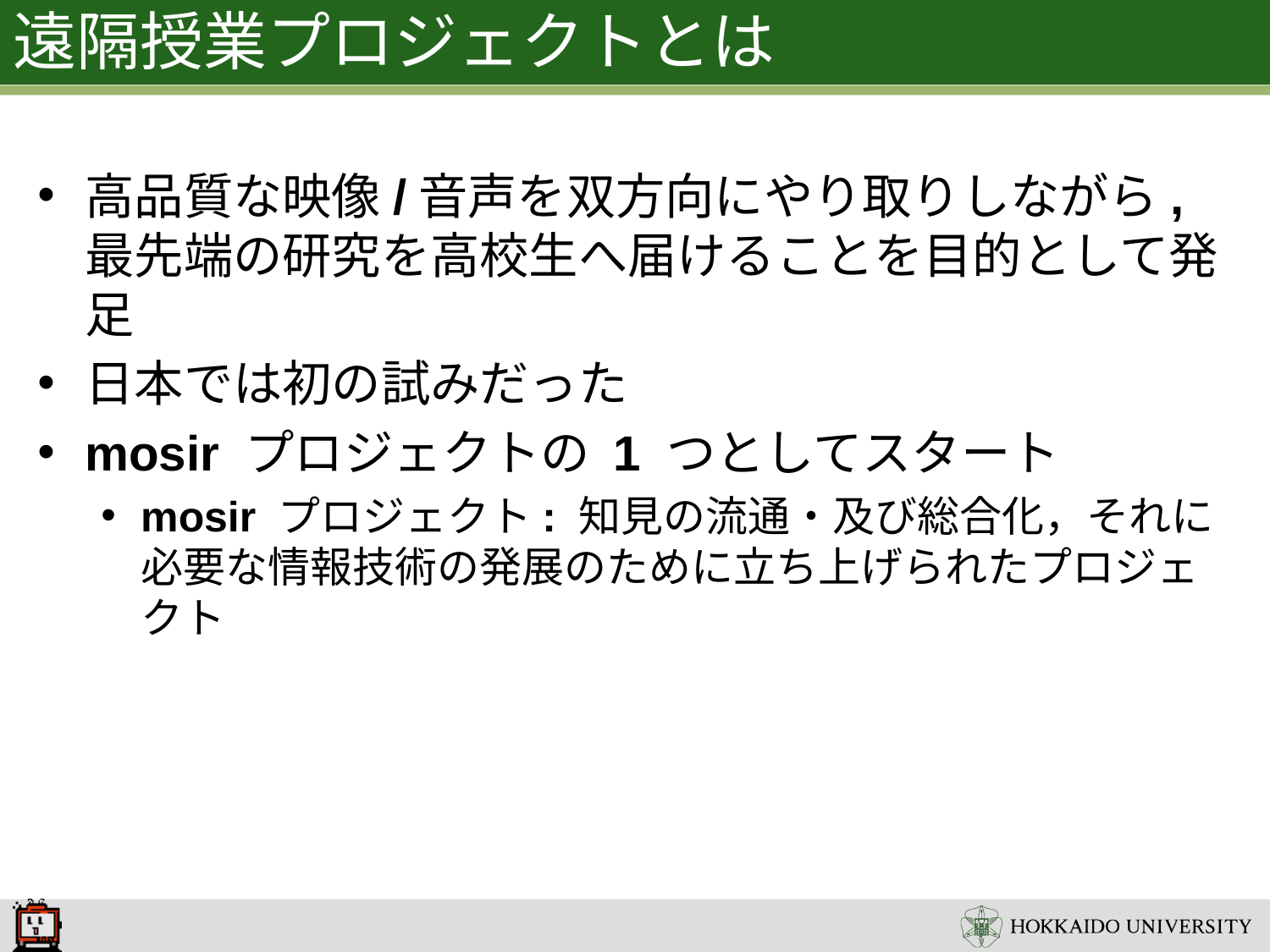

# 遠隔授業プロジェクトとは
高品質な映像/音声を双方向にやり取りしながら, 最先端の研究を高校生へ届けることを目的として発足
日本では初の試みだった
mosir プロジェクトの 1 つとしてスタート
mosir プロジェクト: 知見の流通・及び総合化，それに必要な情報技術の発展のために立ち上げられたプロジェクト